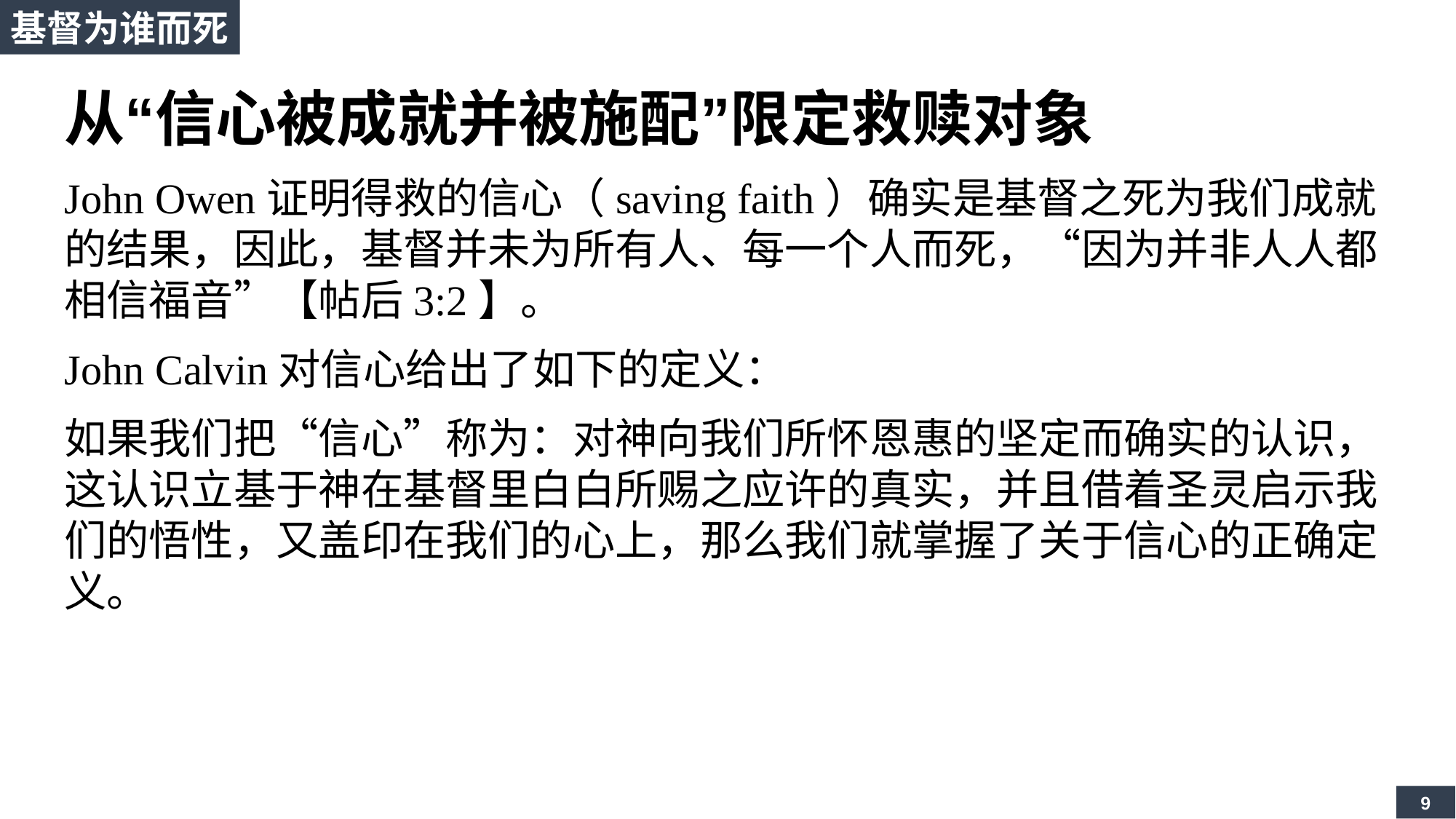

基督为谁而死
从“信心被成就并被施配”限定救赎对象
John Owen证明得救的信心（saving faith）确实是基督之死为我们成就的结果，因此，基督并未为所有人、每一个人而死，“因为并非人人都相信福音”【帖后3:2】。
John Calvin对信心给出了如下的定义：
如果我们把“信心”称为：对神向我们所怀恩惠的坚定而确实的认识，这认识立基于神在基督里白白所赐之应许的真实，并且借着圣灵启示我们的悟性，又盖印在我们的心上，那么我们就掌握了关于信心的正确定义。
9